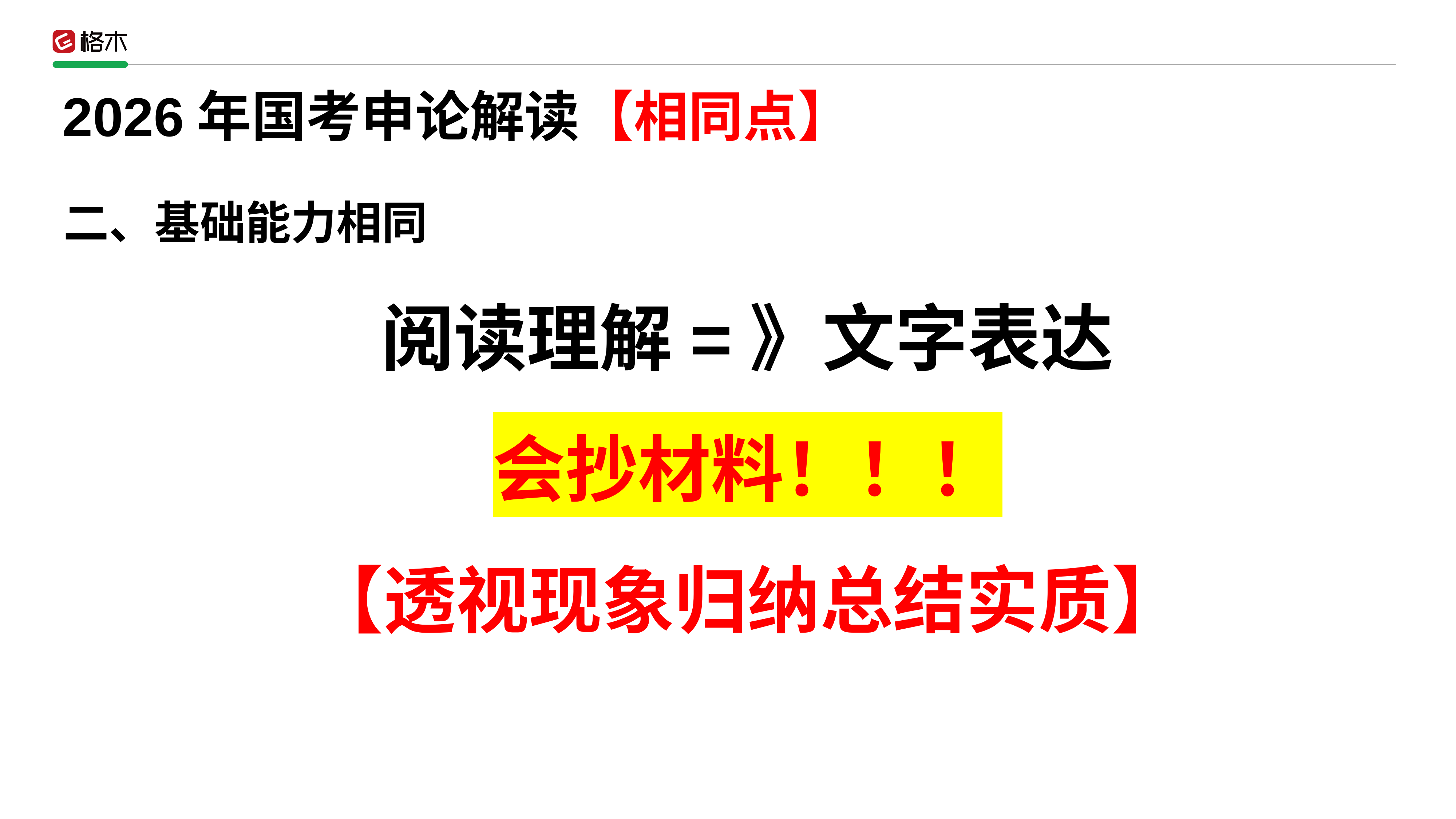

2026年国考申论解读【相同点】
二、基础能力相同
阅读理解=》文字表达
会抄材料！！！
【透视现象归纳总结实质】